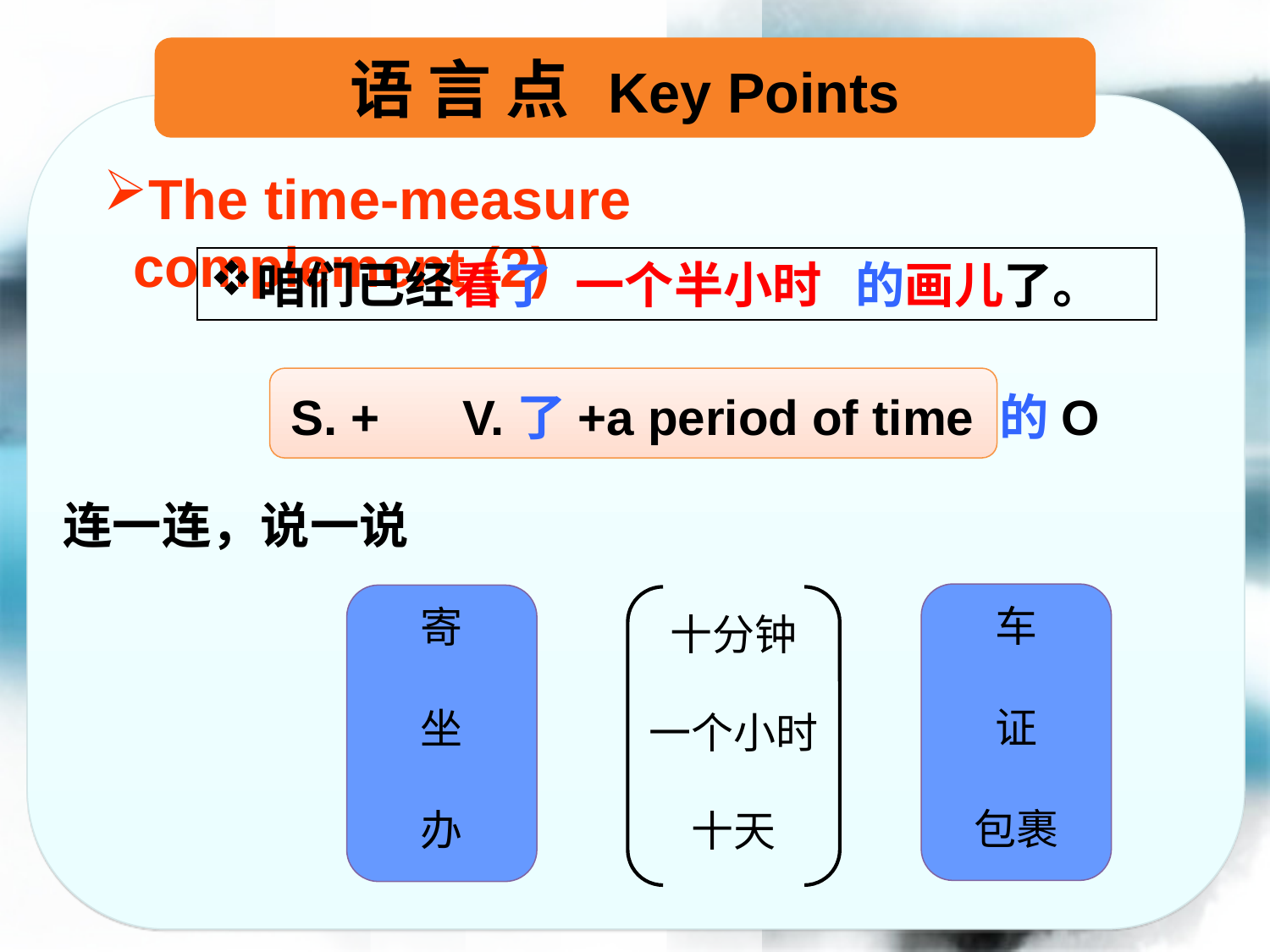

语 言 点  Key Points

The time-measure complement (2)
咱们已经看了  一个半小时   的画儿了。

S. +      V.了+a period of time 的O
连一连，说一说
车

证

包裹
寄

坐

办

十分钟

一个小时

十天